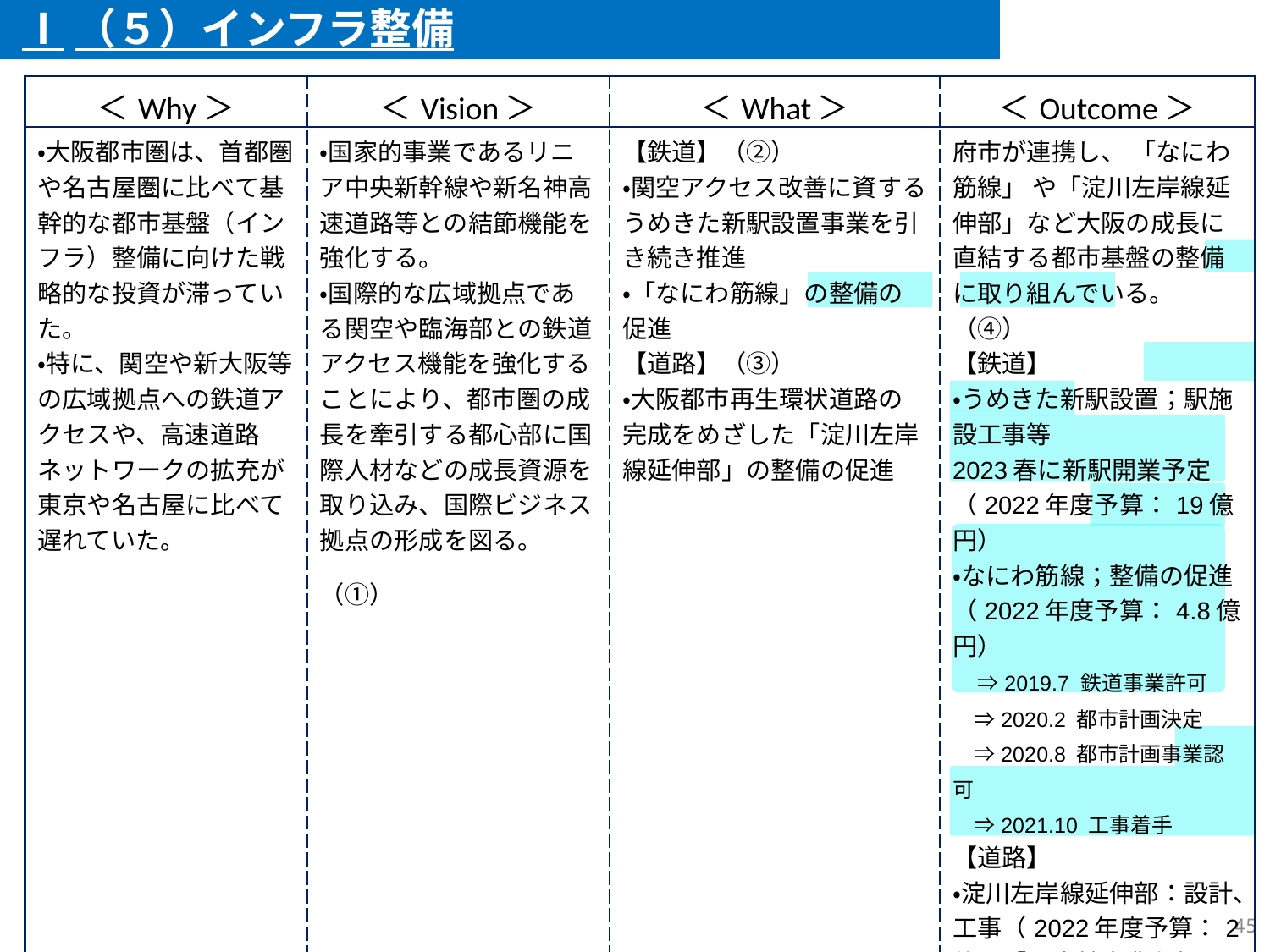

Ⅰ（５）インフラ整備
| ＜Why＞ | ＜Vision＞ | ＜What＞ | ＜Outcome＞ |
| --- | --- | --- | --- |
| ・大阪都市圏は、首都圏や名古屋圏に比べて基幹的な都市基盤（インフラ）整備に向けた戦略的な投資が滞っていた。 ・特に、関空や新大阪等の広域拠点への鉄道アクセスや、高速道路ネットワークの拡充が東京や名古屋に比べて遅れていた。 | ・国家的事業であるリニア中央新幹線や新名神高速道路等との結節機能を強化する。 ・国際的な広域拠点である関空や臨海部との鉄道アクセス機能を強化することにより、都市圏の成長を牽引する都心部に国際人材などの成長資源を取り込み、国際ビジネス拠点の形成を図る。 （①） | 【鉄道】（②） ・関空アクセス改善に資するうめきた新駅設置事業を引き続き推進 ・「なにわ筋線」の整備の促進 【道路】（③） ・大阪都市再生環状道路の完成をめざした「淀川左岸線延伸部」の整備の促進 | 府市が連携し、 「なにわ筋線」 や「淀川左岸線延伸部」など大阪の成長に直結する都市基盤の整備に取り組んでいる。（④） 【鉄道】 ・うめきた新駅設置；駅施設工事等 2023春に新駅開業予定 （2022年度予算：19億円） ・なにわ筋線；整備の促進（2022年度予算：4.8億円） 　⇒2019.7 鉄道事業許可 　⇒2020.2 都市計画決定 　⇒2020.8 都市計画事業認可 　⇒2021.10 工事着手 【道路】 ・淀川左岸線延伸部：設計、工事（2022年度予算：2億円【国直轄事業負担金】） |

45